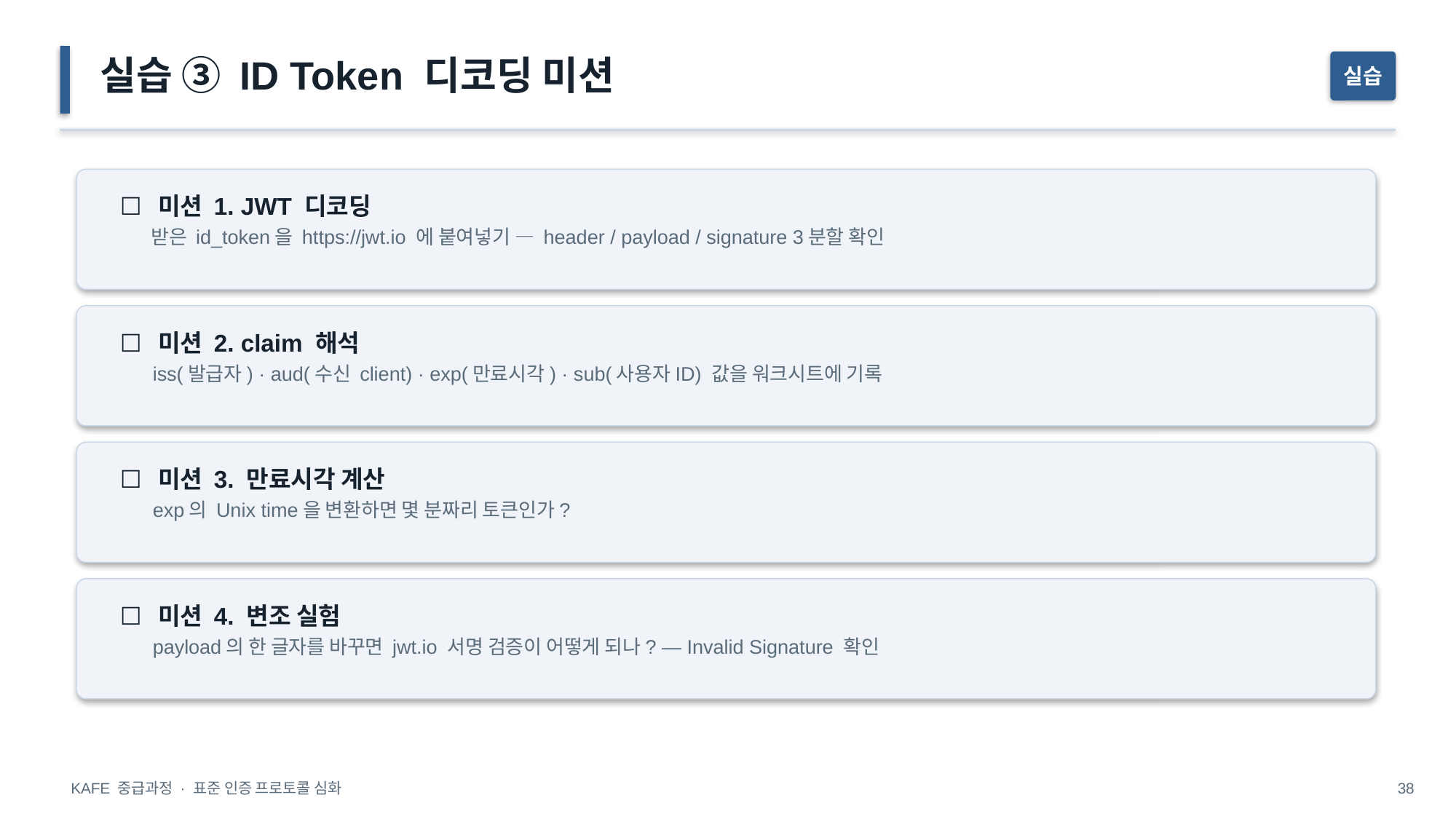

실습 ③ ID Token 디코딩 미션

실습

☐  미션 1. JWT 디코딩
      받은 id_token을 https://jwt.io 에 붙여넣기 — header / payload / signature 3분할 확인

☐  미션 2. claim 해석
      iss(발급자) · aud(수신 client) · exp(만료시각) · sub(사용자ID) 값을 워크시트에 기록

☐  미션 3. 만료시각 계산
      exp의 Unix time을 변환하면 몇 분짜리 토큰인가?

☐  미션 4. 변조 실험
      payload의 한 글자를 바꾸면 jwt.io 서명 검증이 어떻게 되나? — Invalid Signature 확인
KAFE 중급과정 · 표준 인증 프로토콜 심화
38